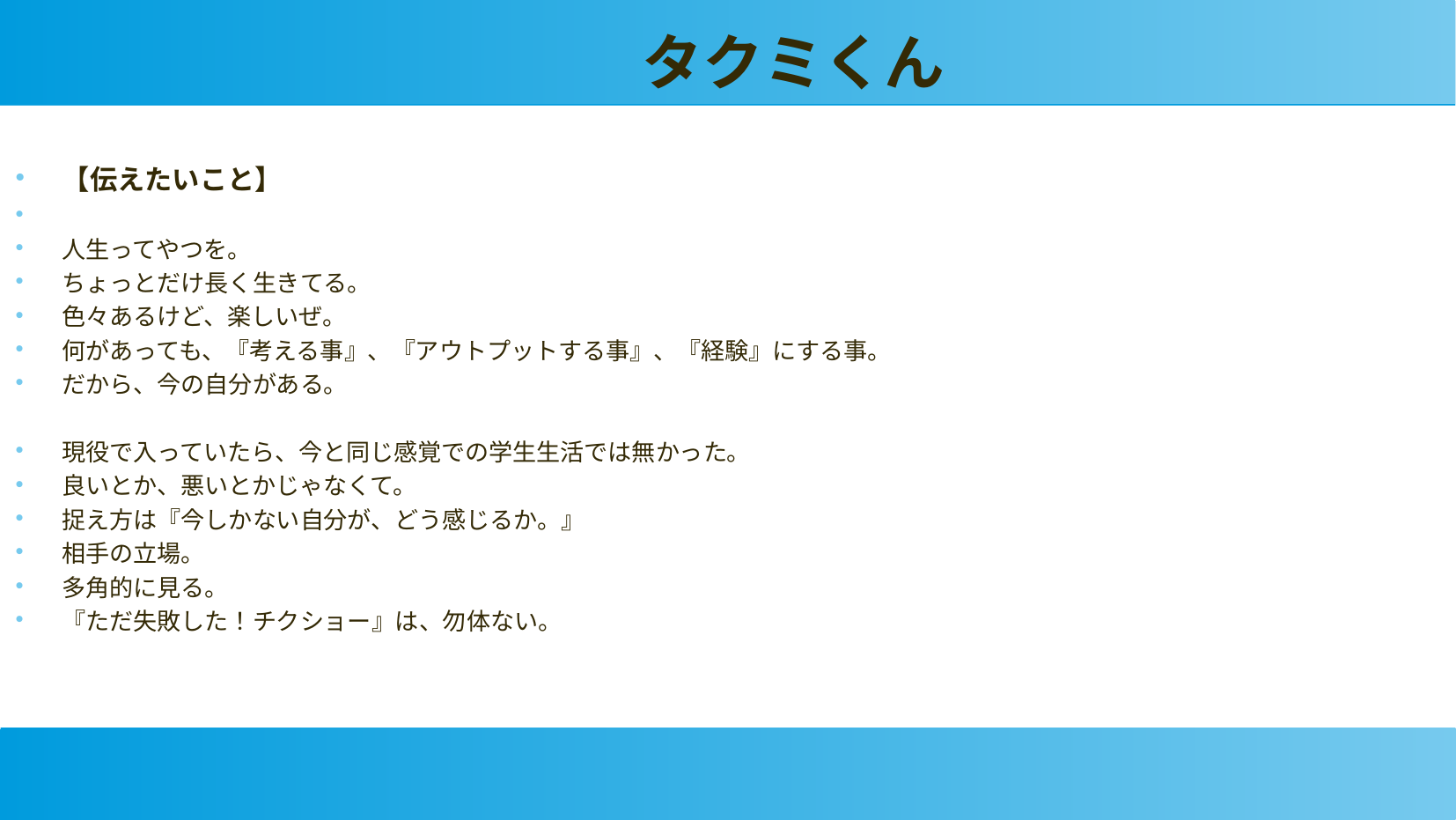

タクミくん

【伝えたいこと】

人生ってやつを。
ちょっとだけ長く生きてる。
色々あるけど、楽しいぜ。
何があっても、『考える事』、『アウトプットする事』、『経験』にする事。
だから、今の自分がある。

現役で入っていたら、今と同じ感覚での学生生活では無かった。
良いとか、悪いとかじゃなくて。
捉え方は『今しかない自分が、どう感じるか。』
相手の立場。
多角的に見る。
『ただ失敗した！チクショー』は、勿体ない。